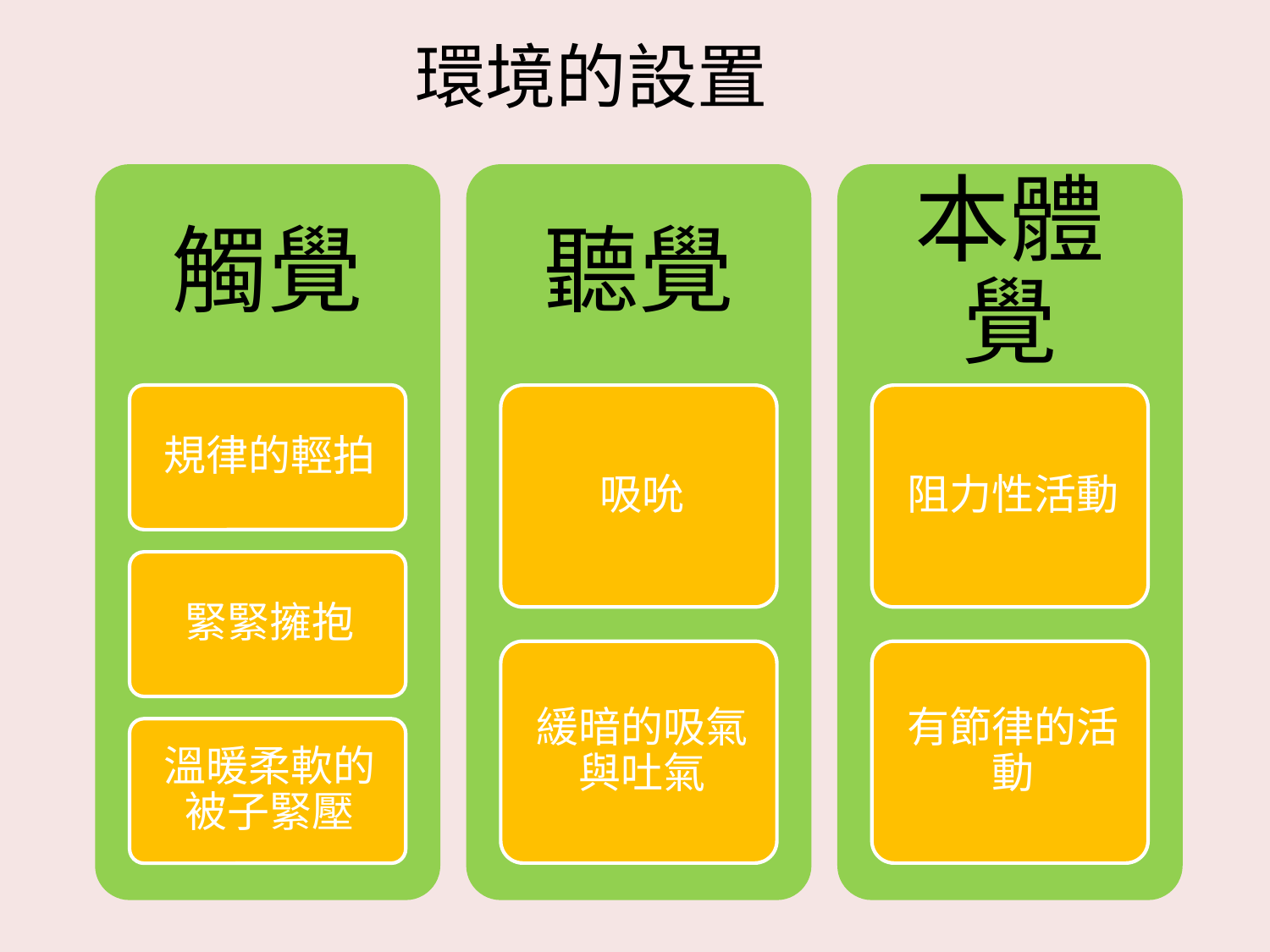

環境的設置
觸覺
規律的輕拍
緊緊擁抱
溫暖柔軟的被子緊壓
聽覺
吸吮
緩暗的吸氣與吐氣
本體覺
阻力性活動
有節律的活動